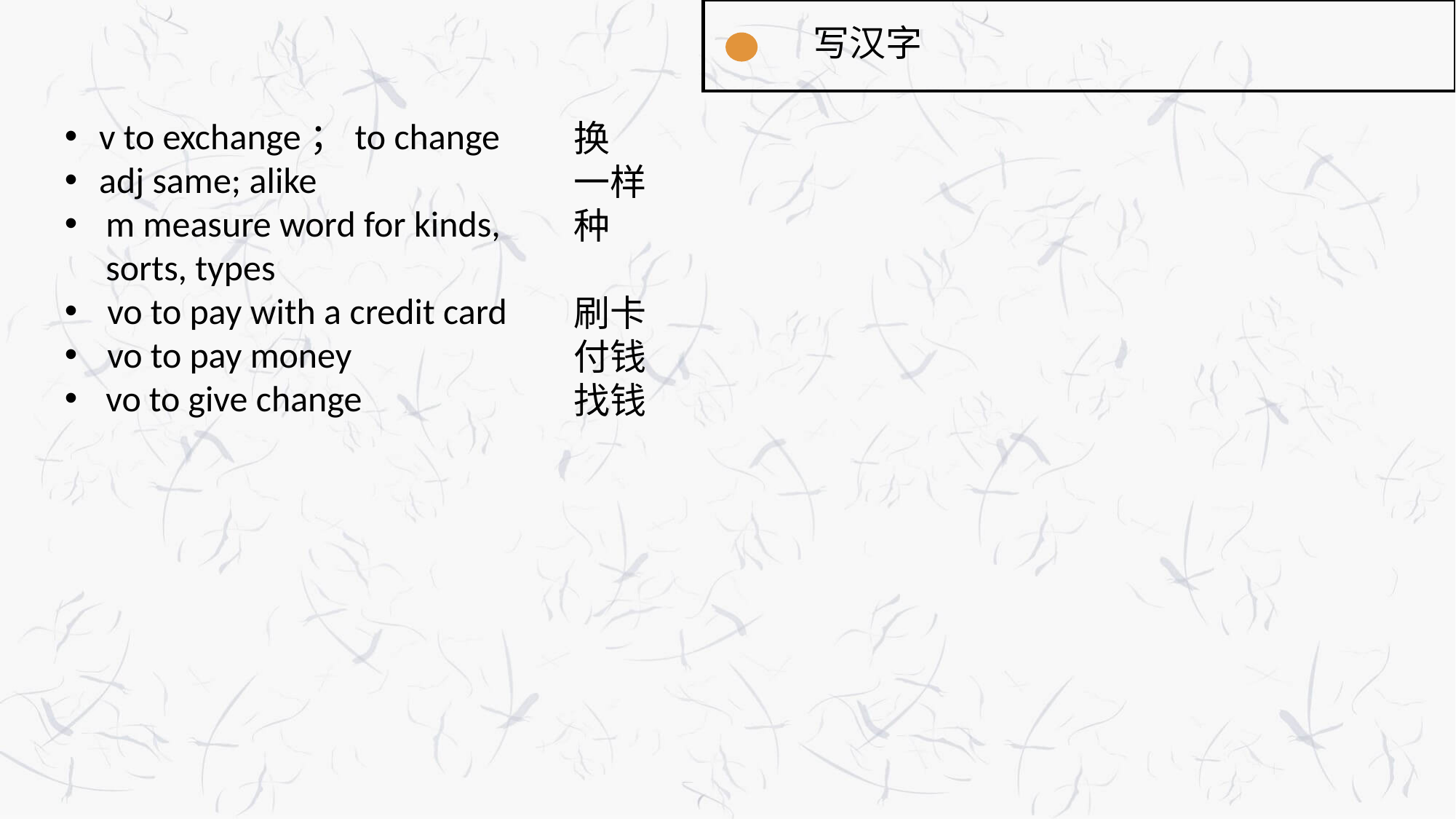

写汉字

v to exchange；to change
adj same; alike
m measure word for kinds,
     sorts, types
 vo to pay with a credit card
 vo to pay money
vo to give change
换
一样
种

刷卡
付钱
找钱